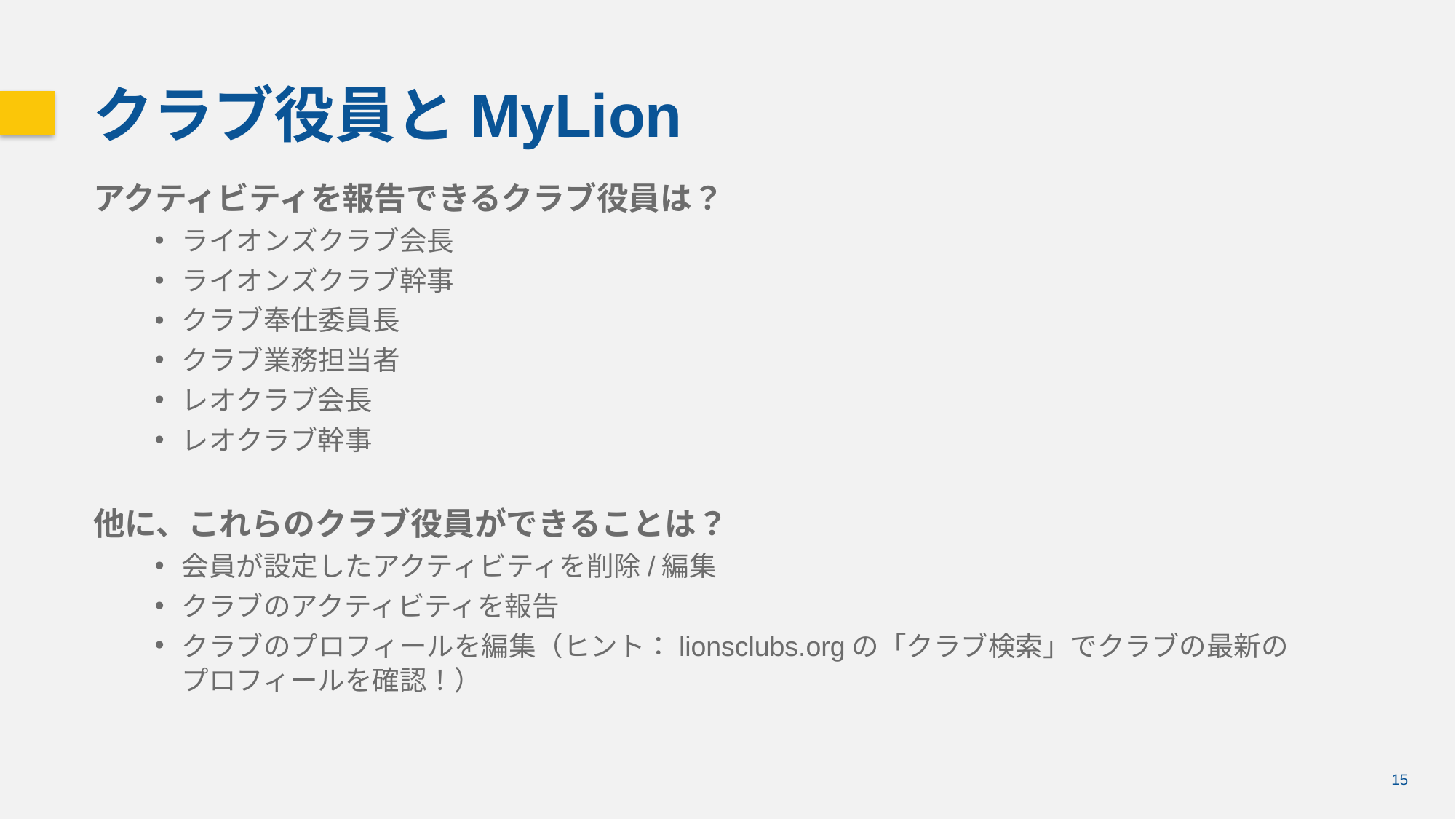

クラブ役員とMyLion
アクティビティを報告できるクラブ役員は？
ライオンズクラブ会長
ライオンズクラブ幹事
クラブ奉仕委員長
クラブ業務担当者
レオクラブ会長
レオクラブ幹事

他に、これらのクラブ役員ができることは？
会員が設定したアクティビティを削除/編集
クラブのアクティビティを報告
クラブのプロフィールを編集（ヒント：lionsclubs.orgの「クラブ検索」でクラブの最新のプロフィールを確認！）